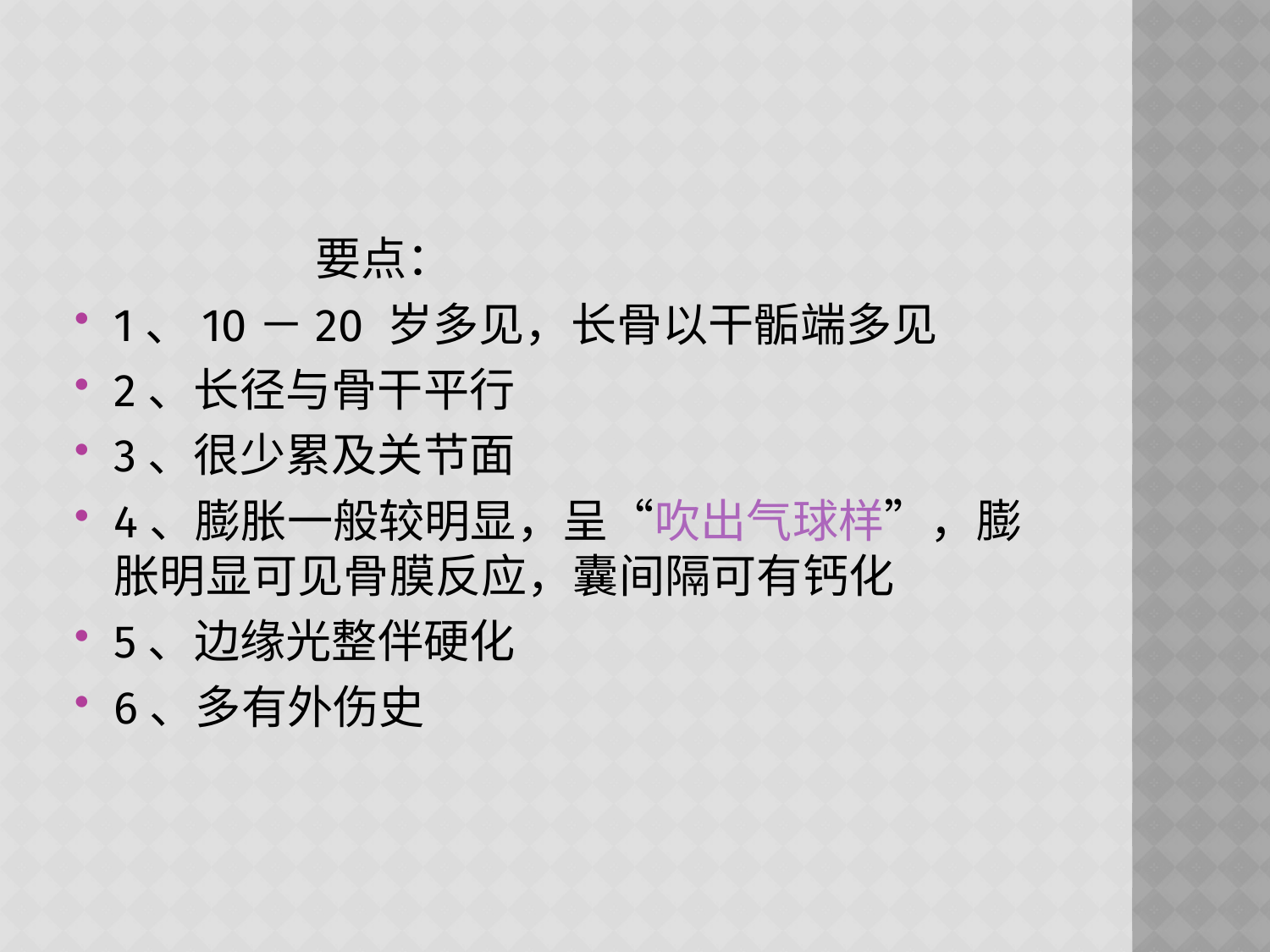

#
                      要点：
1、10－20 岁多见，长骨以干骺端多见
2、长径与骨干平行
3、很少累及关节面
4、膨胀一般较明显，呈“吹出气球样”，膨胀明显可见骨膜反应，囊间隔可有钙化
5、边缘光整伴硬化
6、多有外伤史